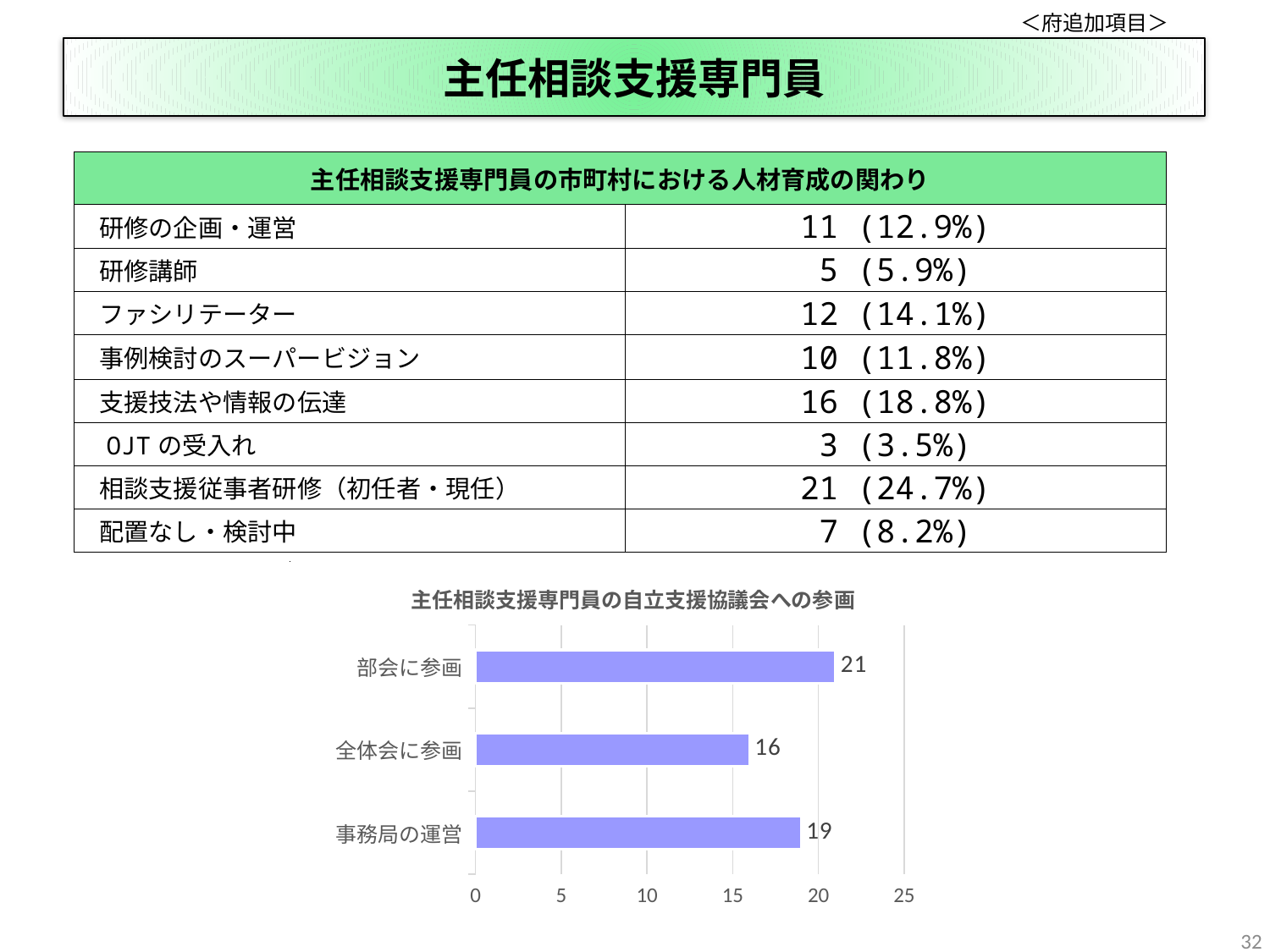

＜府追加項目＞
# 主任相談支援専門員
| 主任相談支援専門員の市町村における人材育成の関わり |  |
| --- | --- |
| 研修の企画・運営 | 11 (12.9%) |
| 研修講師 | 5 (5.9%) |
| ファシリテーター | 12 (14.1%) |
| 事例検討のスーパービジョン | 10 (11.8%) |
| 支援技法や情報の伝達 | 16 (18.8%) |
| OJTの受入れ | 3 (3.5%) |
| 相談支援従事者研修（初任者・現任） | 21 (24.7%) |
| 配置なし・検討中 | 7 (8.2%) |

### Chart: 主任相談支援専門員の自立支援協議会への参画

| Category |  |
|---|---|
| 事務局の運営 | 19.0 |
| 全体会に参画 | 16.0 |
| 部会に参画 | 21.0 |

### Chart

| Category |
|---|
32